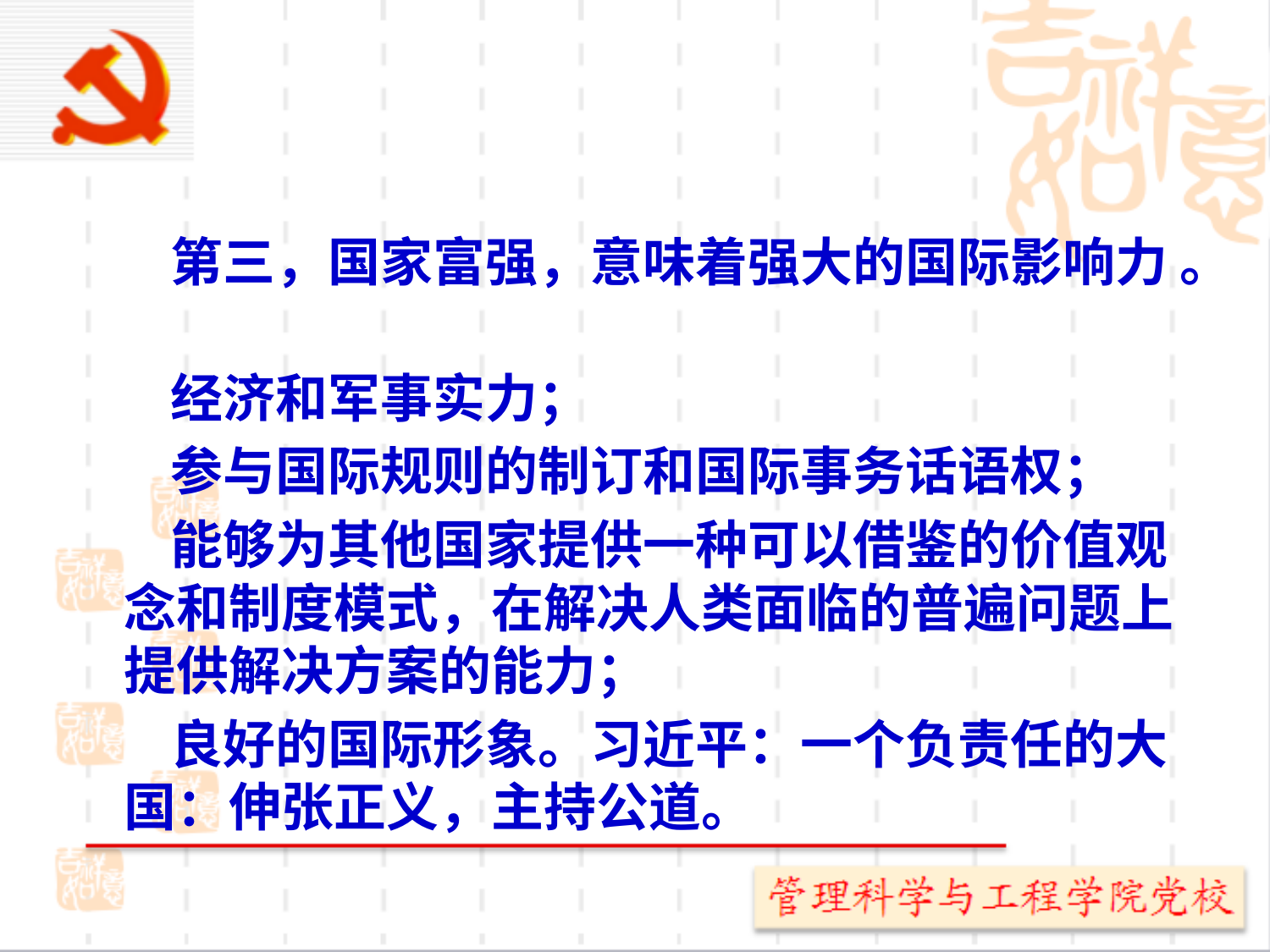

#
       第三，国家富强，意味着强大的国际影响力 。
       经济和军事实力；
       参与国际规则的制订和国际事务话语权；
       能够为其他国家提供一种可以借鉴的价值观念和制度模式，在解决人类面临的普遍问题上提供解决方案的能力；
       良好的国际形象。习近平：一个负责任的大国：伸张正义，主持公道。